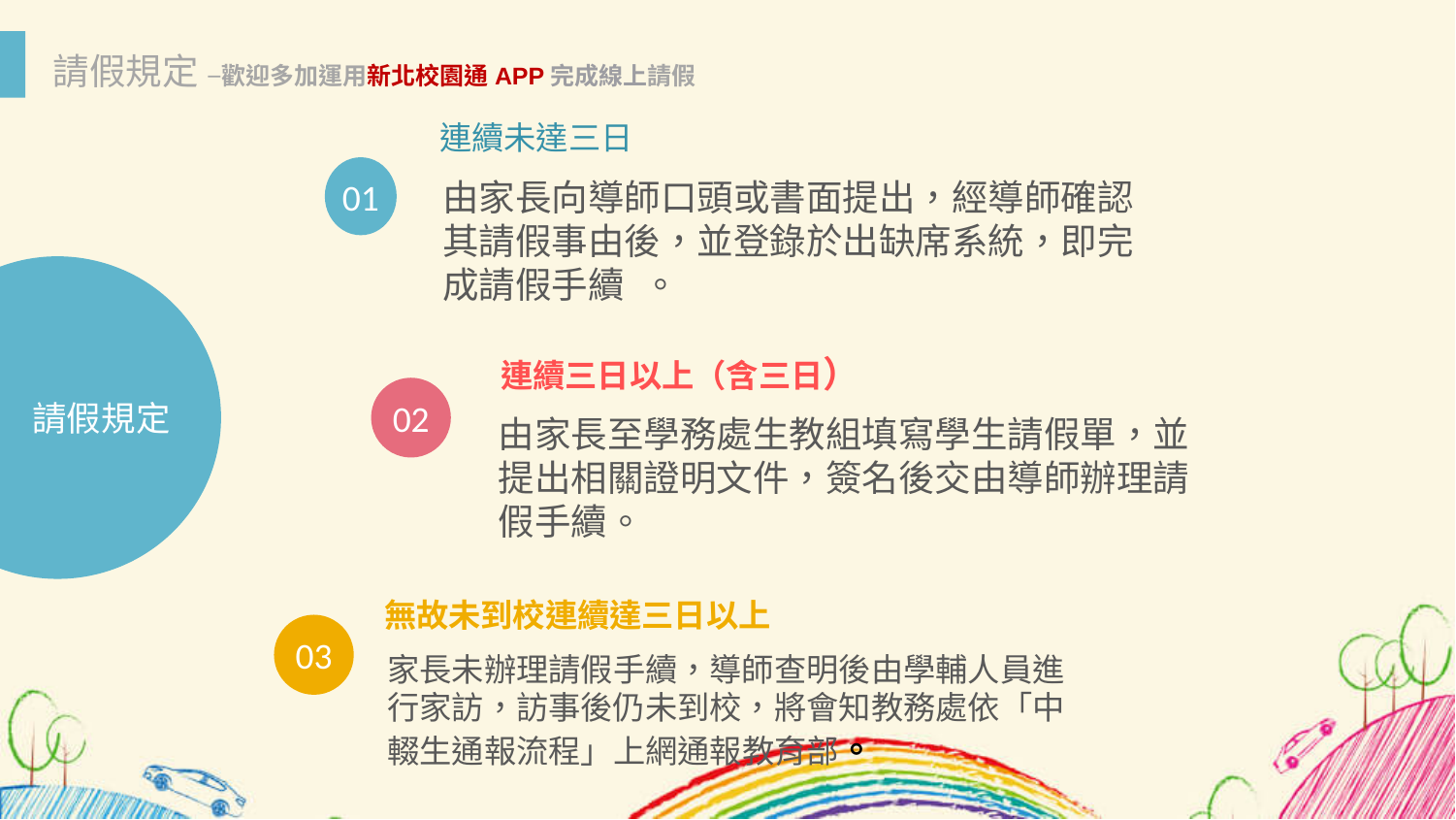

請假規定 –歡迎多加運用新北校園通APP完成線上請假

連續未達三日
01
由家長向導師口頭或書面提出，經導師確認其請假事由後，並登錄於出缺席系統，即完成請假手續 。
請假規定
連續三日以上（含三日）
02
由家長至學務處生教組填寫學生請假單，並提出相關證明文件，簽名後交由導師辦理請假手續。
無故未到校連續達三日以上
03
家長未辦理請假手續，導師查明後由學輔人員進行家訪，訪事後仍未到校，將會知教務處依「中輟生通報流程」上網通報教育部。